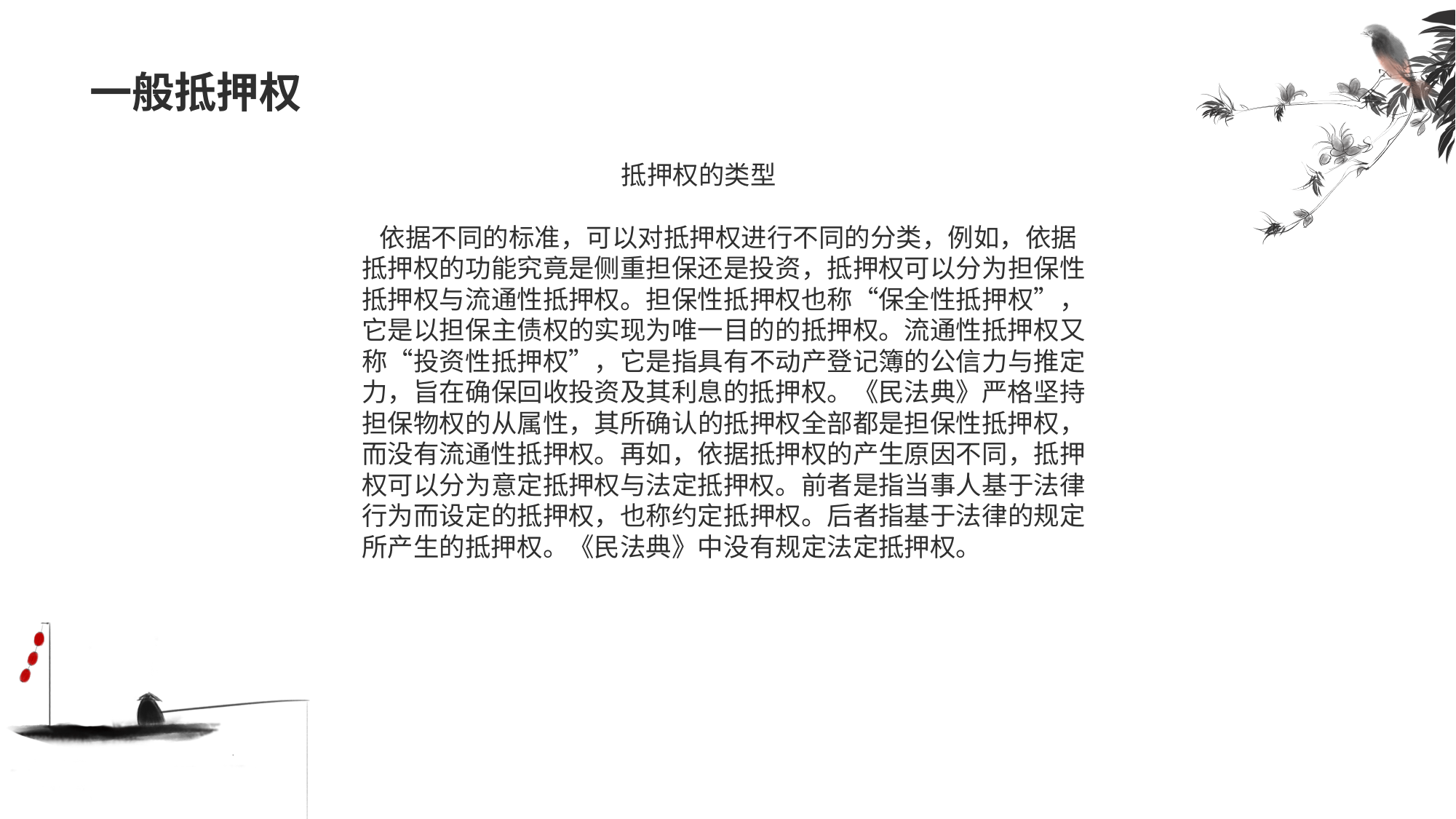

# 一般抵押权

抵押权的类型

  依据不同的标准，可以对抵押权进行不同的分类，例如，依据抵押权的功能究竟是侧重担保还是投资，抵押权可以分为担保性抵押权与流通性抵押权。担保性抵押权也称“保全性抵押权”，它是以担保主债权的实现为唯一目的的抵押权。流通性抵押权又称“投资性抵押权”，它是指具有不动产登记簿的公信力与推定力，旨在确保回收投资及其利息的抵押权。《民法典》严格坚持担保物权的从属性，其所确认的抵押权全部都是担保性抵押权，而没有流通性抵押权。再如，依据抵押权的产生原因不同，抵押权可以分为意定抵押权与法定抵押权。前者是指当事人基于法律行为而设定的抵押权，也称约定抵押权。后者指基于法律的规定所产生的抵押权。《民法典》中没有规定法定抵押权。
67